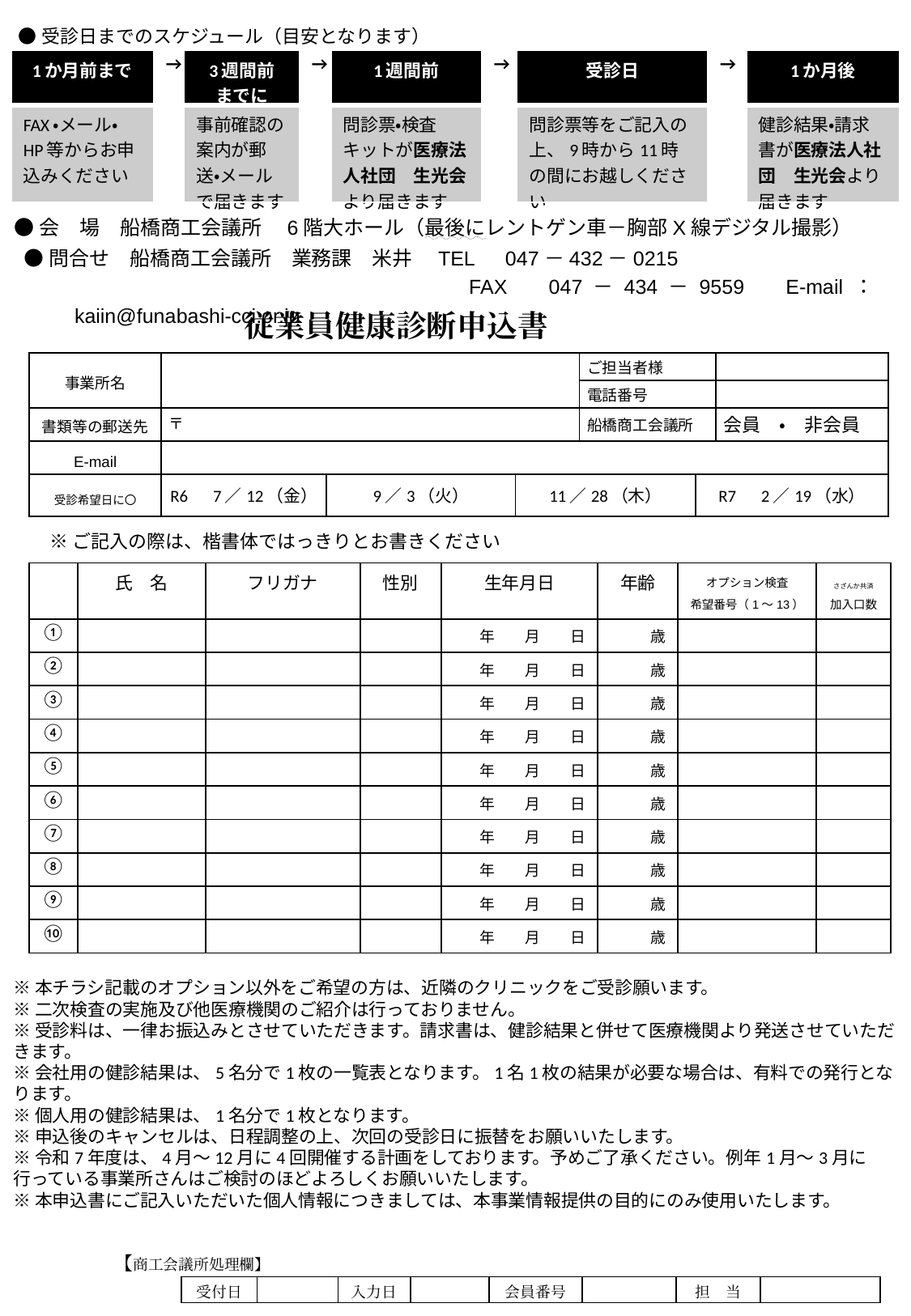

●受診日までのスケジュール（目安となります）
| 1か月前まで | → | 3週間前 までに | → | 1週間前 | → | 受診日 | → | 1か月後 |
| --- | --- | --- | --- | --- | --- | --- | --- | --- |
| FAX・メール・HP等からお申込みください |  | 事前確認の案内が郵送・メールで届きます |  | 問診票・検査キットが医療法人社団　生光会より届きます | → | 問診票等をご記入の上、9時から11時の間にお越しください |  | 健診結果・請求書が医療法人社団　生光会より届きます |
●会　場　船橋商工会議所　6階大ホール（最後にレントゲン車－胸部X線デジタル撮影）
  ●問合せ　船橋商工会議所　業務課　米井　TEL　047－432－0215
　　　　　　　　　　　　　　　FAX　047－434－9559　E-mail：kaiin@funabashi-cci.or.jp
従業員健康診断申込書
| 事業所名 |  |  | ご担当者様 | ご担当者様 |  |  |
| --- | --- | --- | --- | --- | --- | --- |
|  |  |  | 電話番号 | 電話番号 |  |  |
| 書類等の郵送先 | 〒 |  | 船橋商工会議所 | 船橋商工会議所 | 会員　・　非会員 | 会員　・　非会員 |
| E-mail |  |  |  |  |  |  |
| 受診希望日に〇 | R6　7／12（金） | 9／3（火） | 11／28（木） |  | R7　2／19（水） |  |
※ご記入の際は、楷書体ではっきりとお書きください
|  | 氏　名 | フリガナ | 性別 | 生年月日 | 年齢 | オプション検査 希望番号（1～13） | さざんか共済 加入口数 |
| --- | --- | --- | --- | --- | --- | --- | --- |
| ① |  |  |  | 年　　月　　日 | 歳 |  |  |
| ② |  |  |  | 年　　月　　日 | 歳 |  |  |
| ③ |  |  |  | 年　　月　　日 | 歳 |  |  |
| ④ |  |  |  | 年　　月　　日 | 歳 |  |  |
| ⑤ |  |  |  | 年　　月　　日 | 歳 |  |  |
| ⑥ |  |  |  | 年　　月　　日 | 歳 |  |  |
| ⑦ |  |  |  | 年　　月　　日 | 歳 |  |  |
| ⑧ |  |  |  | 年　　月　　日 | 歳 |  |  |
| ⑨ |  |  |  | 年　　月　　日 | 歳 |  |  |
| ⑩ |  |  |  | 年　　月　　日 | 歳 |  |  |
※本チラシ記載のオプション以外をご希望の方は、近隣のクリニックをご受診願います。
※二次検査の実施及び他医療機関のご紹介は行っておりません。
※受診料は、一律お振込みとさせていただきます。請求書は、健診結果と併せて医療機関より発送させていただきます。
※会社用の健診結果は、5名分で1枚の一覧表となります。1名1枚の結果が必要な場合は、有料での発行となります。
※個人用の健診結果は、1名分で1枚となります。
※申込後のキャンセルは、日程調整の上、次回の受診日に振替をお願いいたします。
※令和7年度は、4月～12月に4回開催する計画をしております。予めご了承ください。例年1月～3月に行っている事業所さんはご検討のほどよろしくお願いいたします。
※本申込書にご記入いただいた個人情報につきましては、本事業情報提供の目的にのみ使用いたします。
【商工会議所処理欄】
| 受付日 |  | 入力日 |  | 会員番号 |  | 担　当 |  |
| --- | --- | --- | --- | --- | --- | --- | --- |